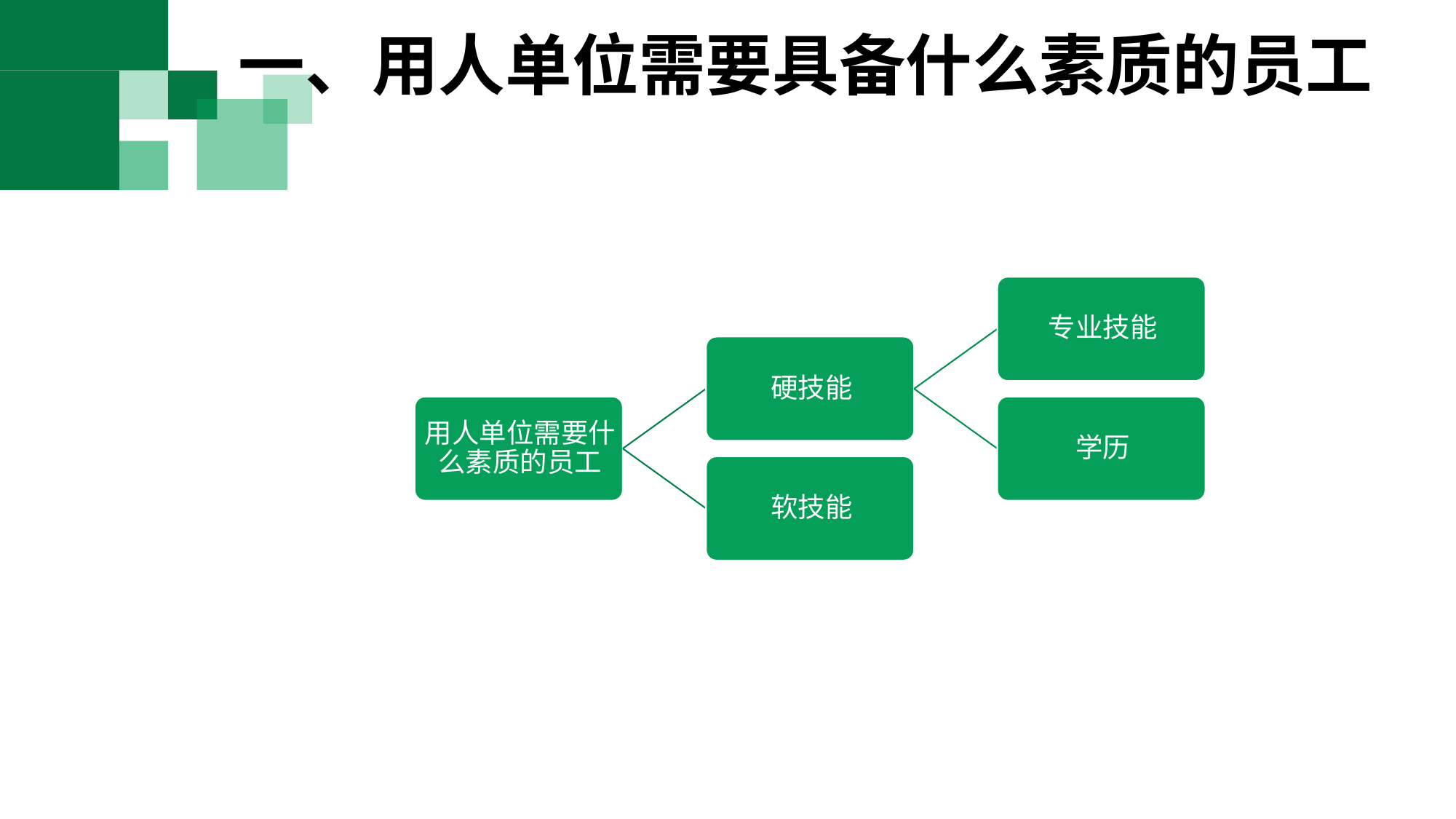

一、用人单位需要具备什么素质的员工

二、学业规划的特点是什么？
用人单位需要什么素质的员工

硬技能

专业技能

学历

软技能